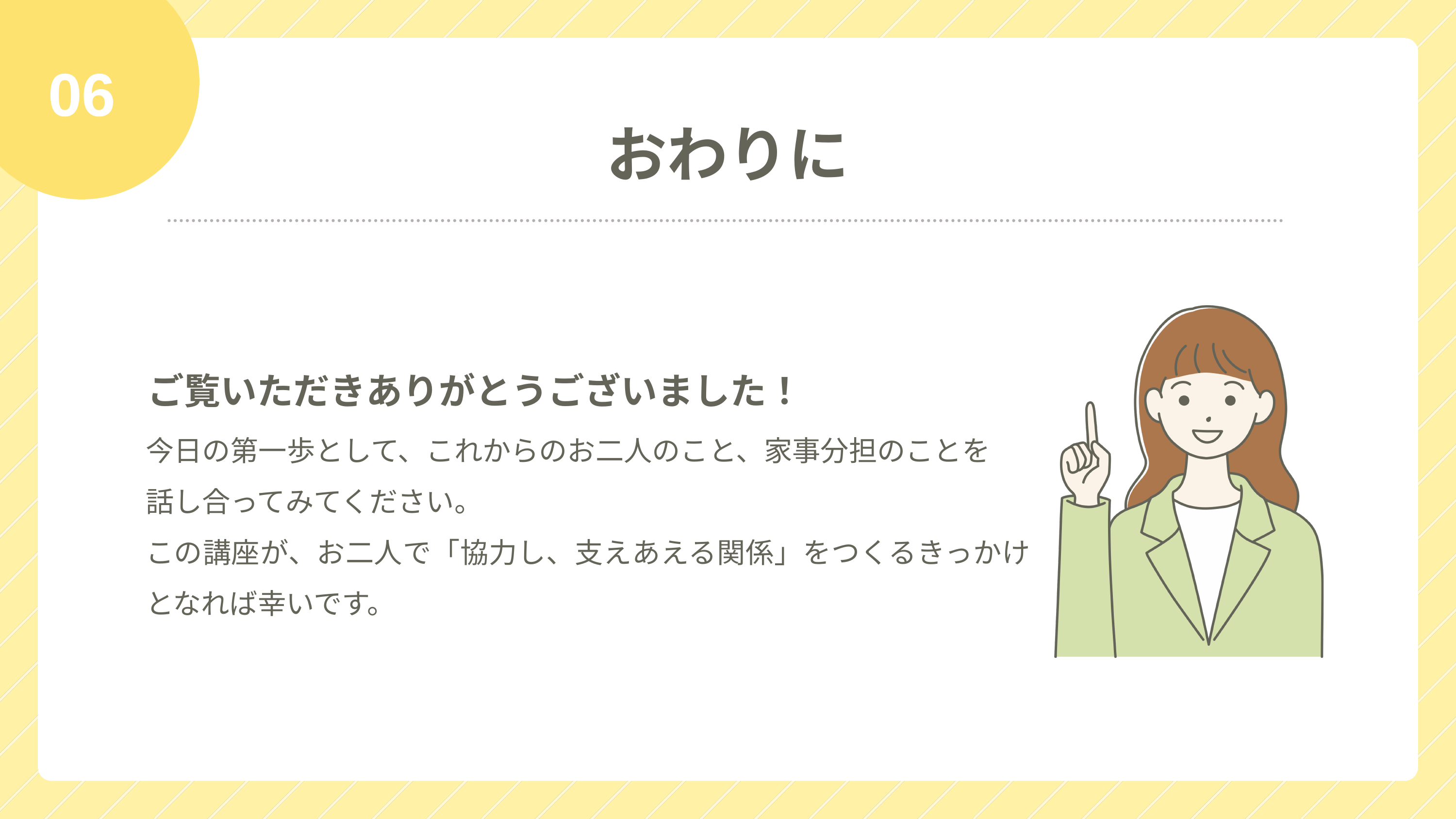

06

おわりに

ご覧いただきありがとうございました！
今日の第一歩として、これからのお二人のこと、家事分担のことを
話し合ってみてください。
この講座が、お二人で「協力し、支えあえる関係」をつくるきっかけとなれば幸いです。